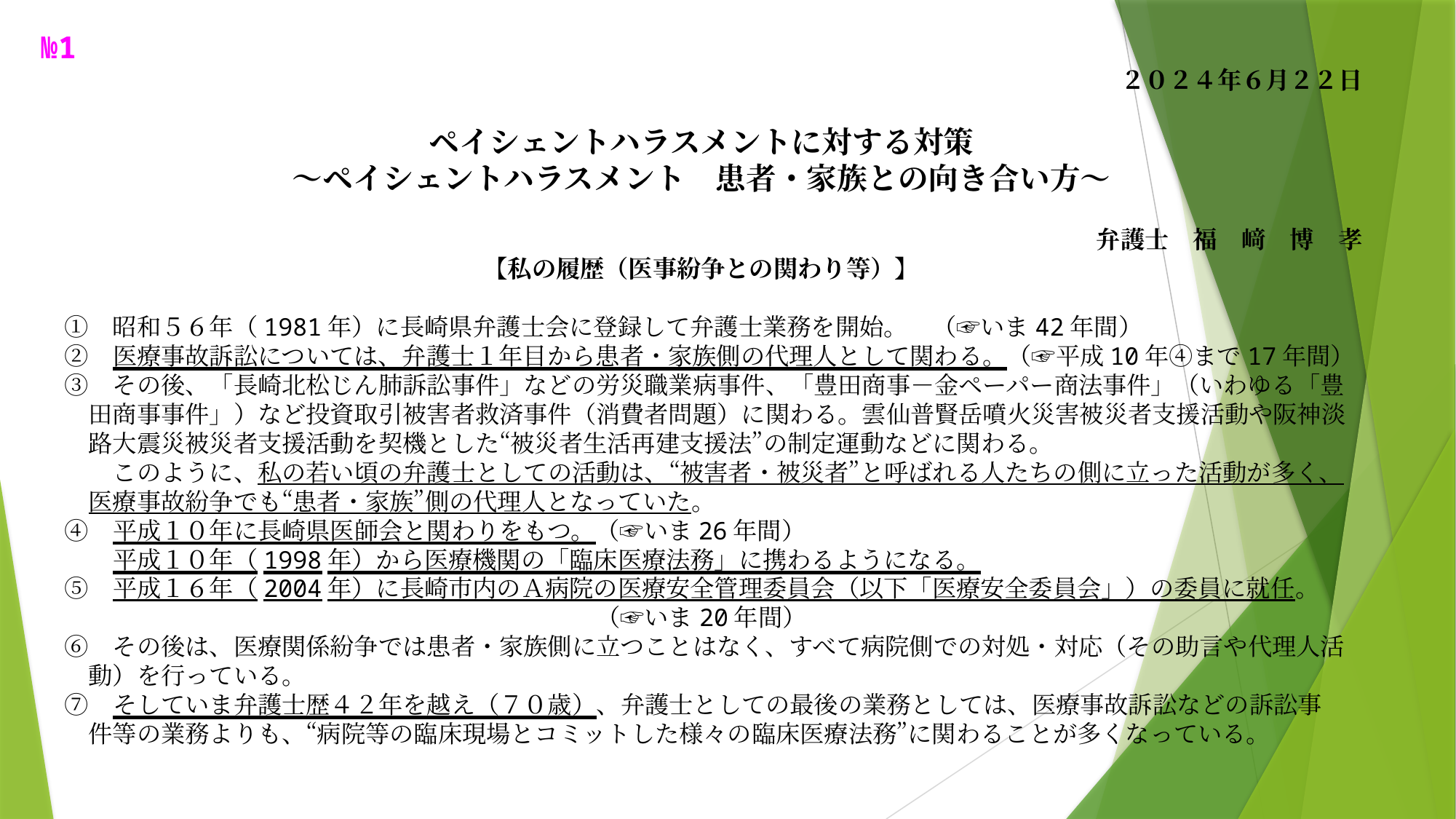

№1
２０２４年６月２２日

ペイシェントハラスメントに対する対策
～ペイシェントハラスメント　患者・家族との向き合い方～

弁護士　福　﨑　博　孝
【私の履歴（医事紛争との関わり等）】

　①　昭和５６年（1981年）に長崎県弁護士会に登録して弁護士業務を開始。　（☞いま42年間）
　②　医療事故訴訟については、弁護士１年目から患者・家族側の代理人として関わる。（☞平成10年④まで17年間）
　③　その後、「長崎北松じん肺訴訟事件」などの労災職業病事件、「豊田商事－金ペーパー商法事件」（いわゆる「豊
　　田商事事件」）など投資取引被害者救済事件（消費者問題）に関わる。雲仙普賢岳噴火災害被災者支援活動や阪神淡
　　路大震災被災者支援活動を契機とした“被災者生活再建支援法”の制定運動などに関わる。
　　　このように、私の若い頃の弁護士としての活動は、“被害者・被災者”と呼ばれる人たちの側に立った活動が多く、
　　医療事故紛争でも“患者・家族”側の代理人となっていた。
　④　平成１０年に長崎県医師会と関わりをもつ。（☞いま26年間）
　　　平成１０年（1998年）から医療機関の「臨床医療法務」に携わるようになる。
　⑤　平成１６年（2004年）に長崎市内のＡ病院の医療安全管理委員会（以下「医療安全委員会」）の委員に就任。
　　　　　　　　　　　　　　　　　　　　　　　（☞いま20年間）
　⑥　その後は、医療関係紛争では患者・家族側に立つことはなく、すべて病院側での対処・対応（その助言や代理人活
　　動）を行っている。
　⑦　そしていま弁護士歴４２年を越え（７０歳）、弁護士としての最後の業務としては、医療事故訴訟などの訴訟事
　　件等の業務よりも、“病院等の臨床現場とコミットした様々の臨床医療法務”に関わることが多くなっている。